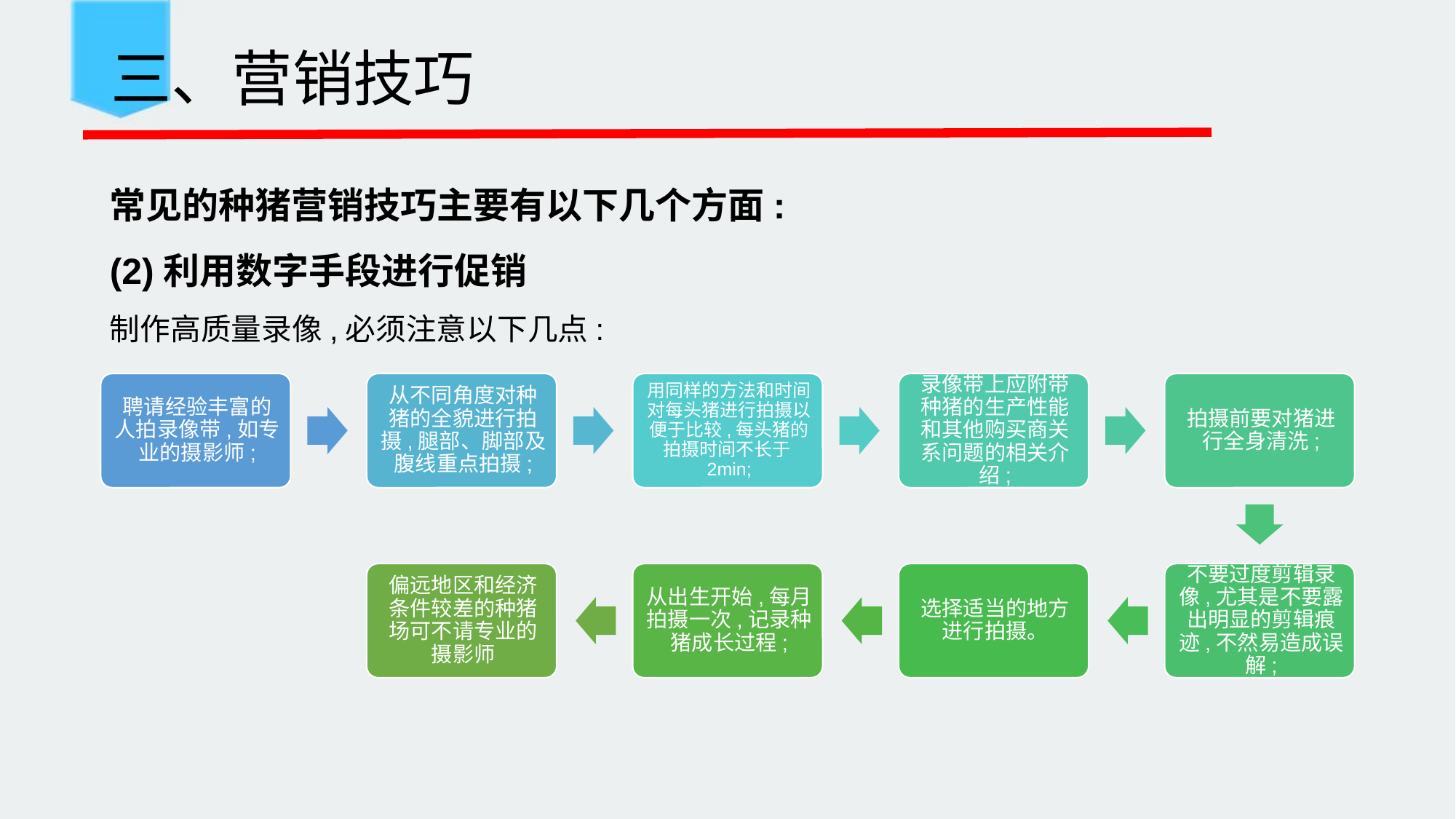

三、营销技巧
常见的种猪营销技巧主要有以下几个方面:
(2)利用数字手段进行促销
制作高质量录像,必须注意以下几点:
聘请经验丰富的人拍录像带,如专业的摄影师;

从不同角度对种猪的全貌进行拍摄,腿部、脚部及腹线重点拍摄;

用同样的方法和时间对每头猪进行拍摄以便于比较,每头猪的拍摄时间不长于2min;

录像带上应附带种猪的生产性能和其他购买商关系问题的相关介绍;

拍摄前要对猪进行全身清洗;

不要过度剪辑录像,尤其是不要露出明显的剪辑痕迹,不然易造成误解;

选择适当的地方进行拍摄。

从出生开始,每月拍摄一次,记录种猪成长过程;

偏远地区和经济条件较差的种猪场可不请专业的摄影师